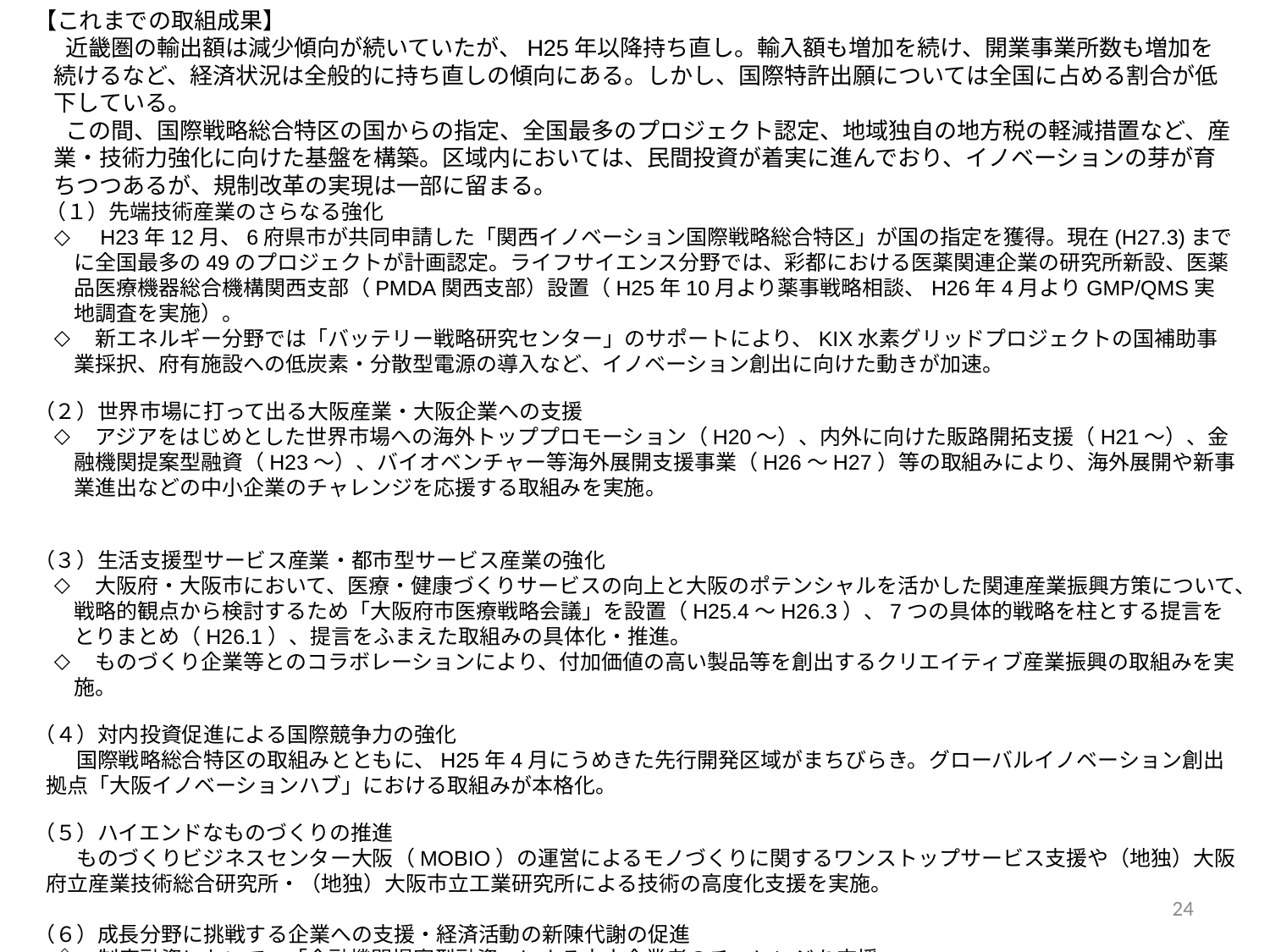

【これまでの取組成果】
近畿圏の輸出額は減少傾向が続いていたが、H25年以降持ち直し。輸入額も増加を続け、開業事業所数も増加を続けるなど、経済状況は全般的に持ち直しの傾向にある。しかし、国際特許出願については全国に占める割合が低下している。
この間、国際戦略総合特区の国からの指定、全国最多のプロジェクト認定、地域独自の地方税の軽減措置など、産業・技術力強化に向けた基盤を構築。区域内においては、民間投資が着実に進んでおり、イノベーションの芽が育ちつつあるが、規制改革の実現は一部に留まる。
（１）先端技術産業のさらなる強化
　H23年12月、6府県市が共同申請した「関西イノベーション国際戦略総合特区」が国の指定を獲得。現在(H27.3)までに全国最多の49のプロジェクトが計画認定。ライフサイエンス分野では、彩都における医薬関連企業の研究所新設、医薬品医療機器総合機構関西支部（PMDA関西支部）設置（H25年10月より薬事戦略相談、H26年4月よりGMP/QMS実地調査を実施）。
　新エネルギー分野では「バッテリー戦略研究センター」のサポートにより、KIX水素グリッドプロジェクトの国補助事業採択、府有施設への低炭素・分散型電源の導入など、イノベーション創出に向けた動きが加速。

（２）世界市場に打って出る大阪産業・大阪企業への支援
　アジアをはじめとした世界市場への海外トッププロモーション（H20～）、内外に向けた販路開拓支援（H21～）、金融機関提案型融資（H23～）、バイオベンチャー等海外展開支援事業（H26～H27）等の取組みにより、海外展開や新事業進出などの中小企業のチャレンジを応援する取組みを実施。

（３）生活支援型サービス産業・都市型サービス産業の強化
　大阪府・大阪市において、医療・健康づくりサービスの向上と大阪のポテンシャルを活かした関連産業振興方策について、戦略的観点から検討するため「大阪府市医療戦略会議」を設置（H25.4～H26.3）、7つの具体的戦略を柱とする提言をとりまとめ（H26.1）、提言をふまえた取組みの具体化・推進。
　ものづくり企業等とのコラボレーションにより、付加価値の高い製品等を創出するクリエイティブ産業振興の取組みを実施。

（４）対内投資促進による国際競争力の強化
　　国際戦略総合特区の取組みとともに、H25年4月にうめきた先行開発区域がまちびらき。グローバルイノベーション創出拠点「大阪イノベーションハブ」における取組みが本格化。

（５）ハイエンドなものづくりの推進
　　ものづくりビジネスセンター大阪（MOBIO）の運営によるモノづくりに関するワンストップサービス支援や（地独）大阪府立産業技術総合研究所・（地独）大阪市立工業研究所による技術の高度化支援を実施。

（６）成長分野に挑戦する企業への支援・経済活動の新陳代謝の促進
　◇　制度融資において、「金融機関提案型融資」による中小企業者のチャレンジを応援。
　◇　新エネルギー産業分野など成長分野への中小企業の参入促進施策を展開。
24